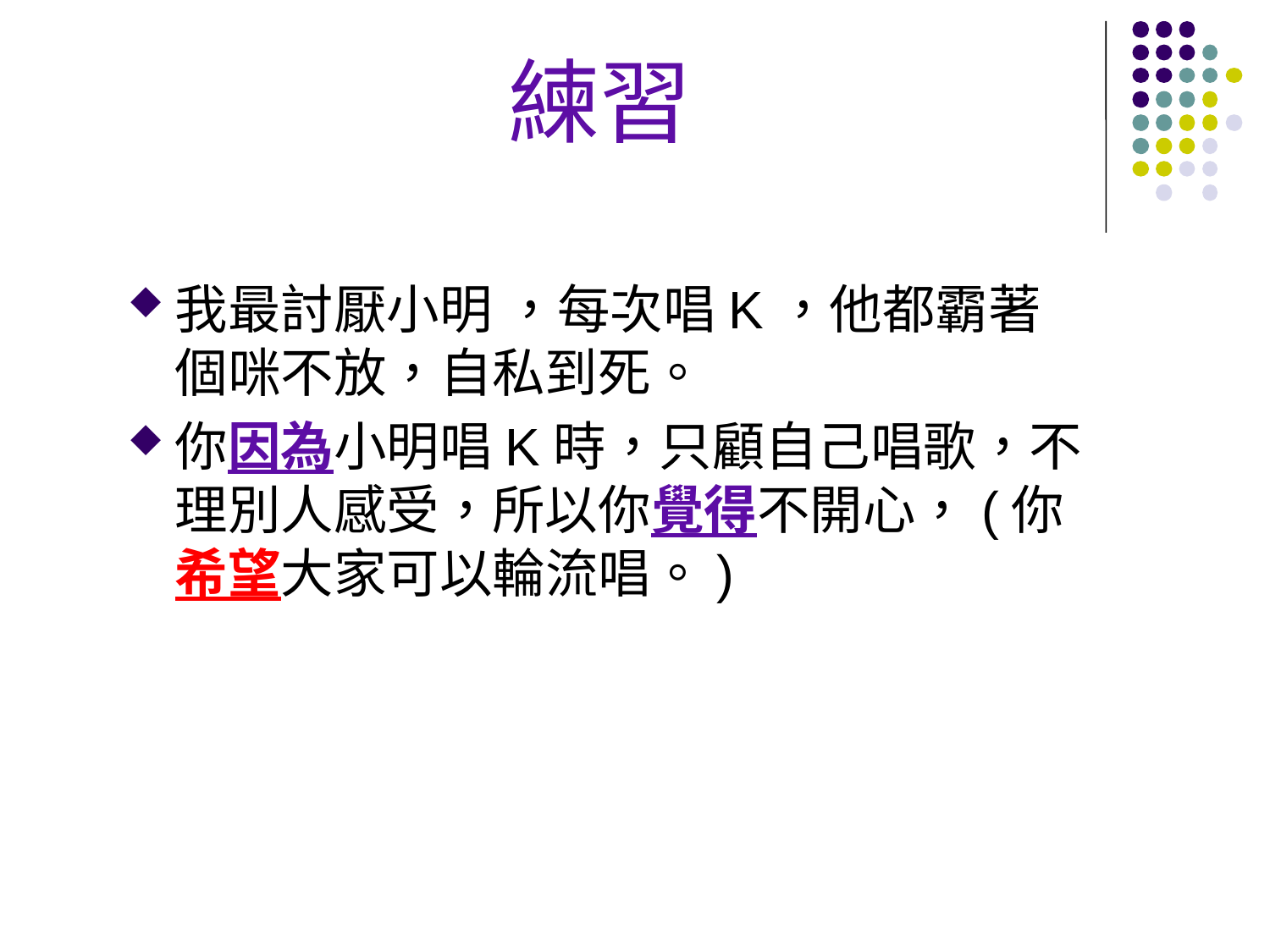

練習
我最討厭小明 ，每次唱K，他都霸著個咪不放，自私到死。
你因為小明唱K時，只顧自己唱歌，不理別人感受，所以你覺得不開心，(你希望大家可以輪流唱。)